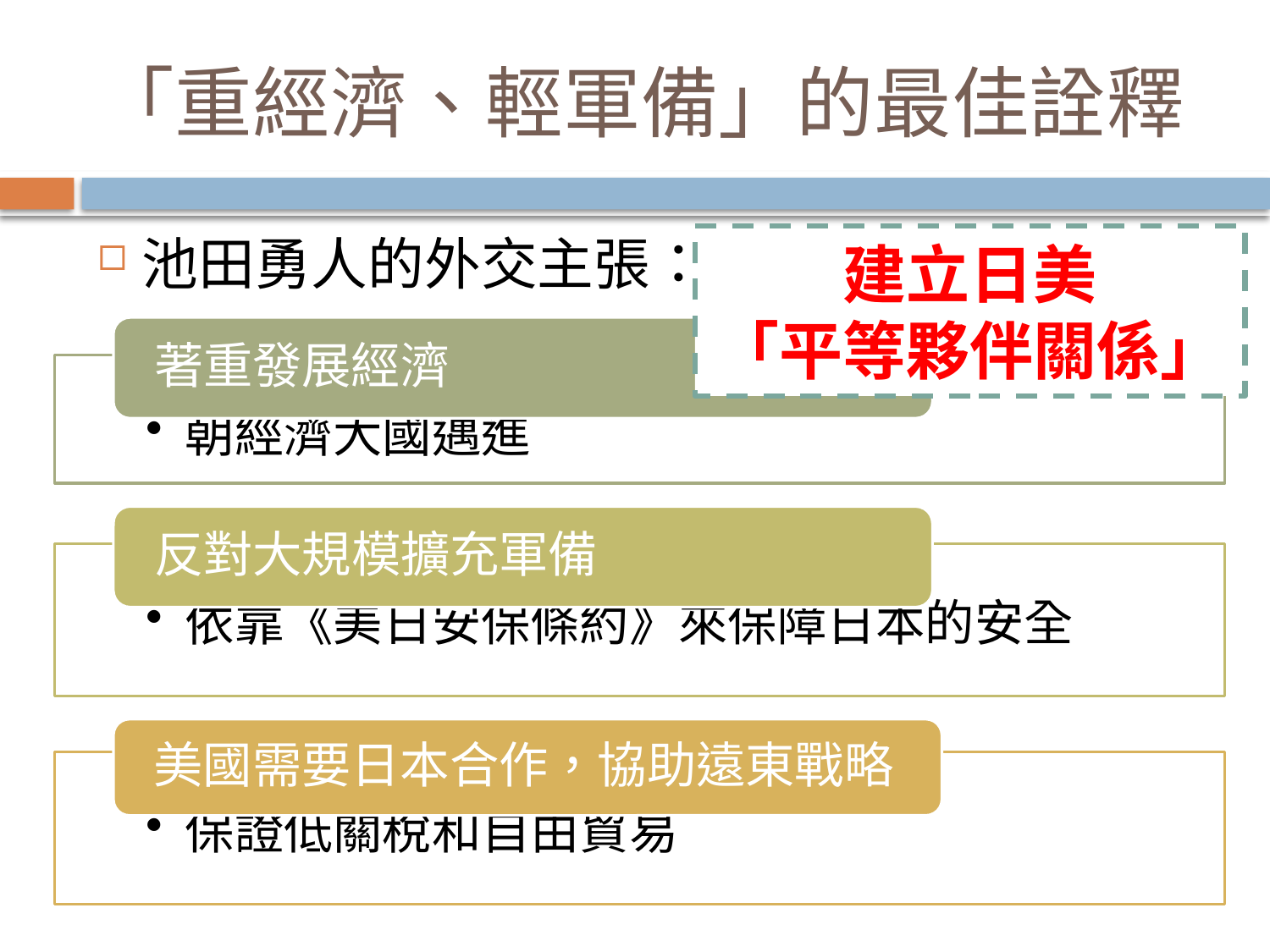

# 「重經濟、輕軍備」的最佳詮釋
池田勇人的外交主張：
建立日美
「平等夥伴關係」
朝經濟大國邁進
著重發展經濟
依靠《美日安保條約》來保障日本的安全
反對大規模擴充軍備
保證低關稅和自由貿易
美國需要日本合作，協助遠東戰略